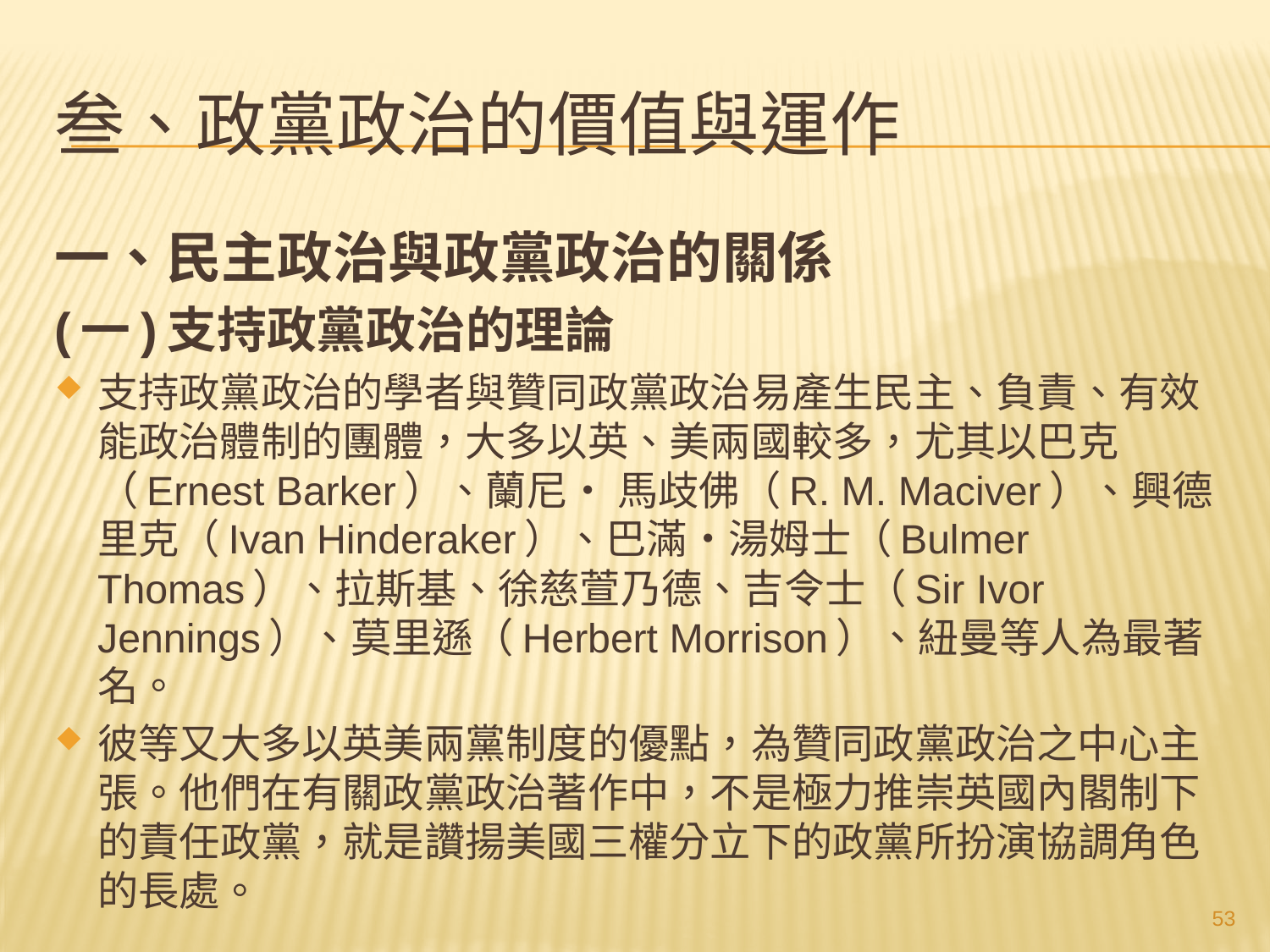

# 叁、政黨政治的價值與運作
一、民主政治與政黨政治的關係
(一)支持政黨政治的理論
支持政黨政治的學者與贊同政黨政治易產生民主、負責、有效能政治體制的團體，大多以英、美兩國較多，尤其以巴克（Ernest Barker）、蘭尼‧ 馬歧佛（R. M. Maciver）、興德里克（Ivan Hinderaker）、巴滿‧湯姆士（Bulmer Thomas）、拉斯基、徐慈萱乃德、吉令士（Sir Ivor Jennings）、莫里遜（Herbert Morrison）、紐曼等人為最著名。
彼等又大多以英美兩黨制度的優點，為贊同政黨政治之中心主張。他們在有關政黨政治著作中，不是極力推崇英國內閣制下的責任政黨，就是讚揚美國三權分立下的政黨所扮演協調角色的長處。
53